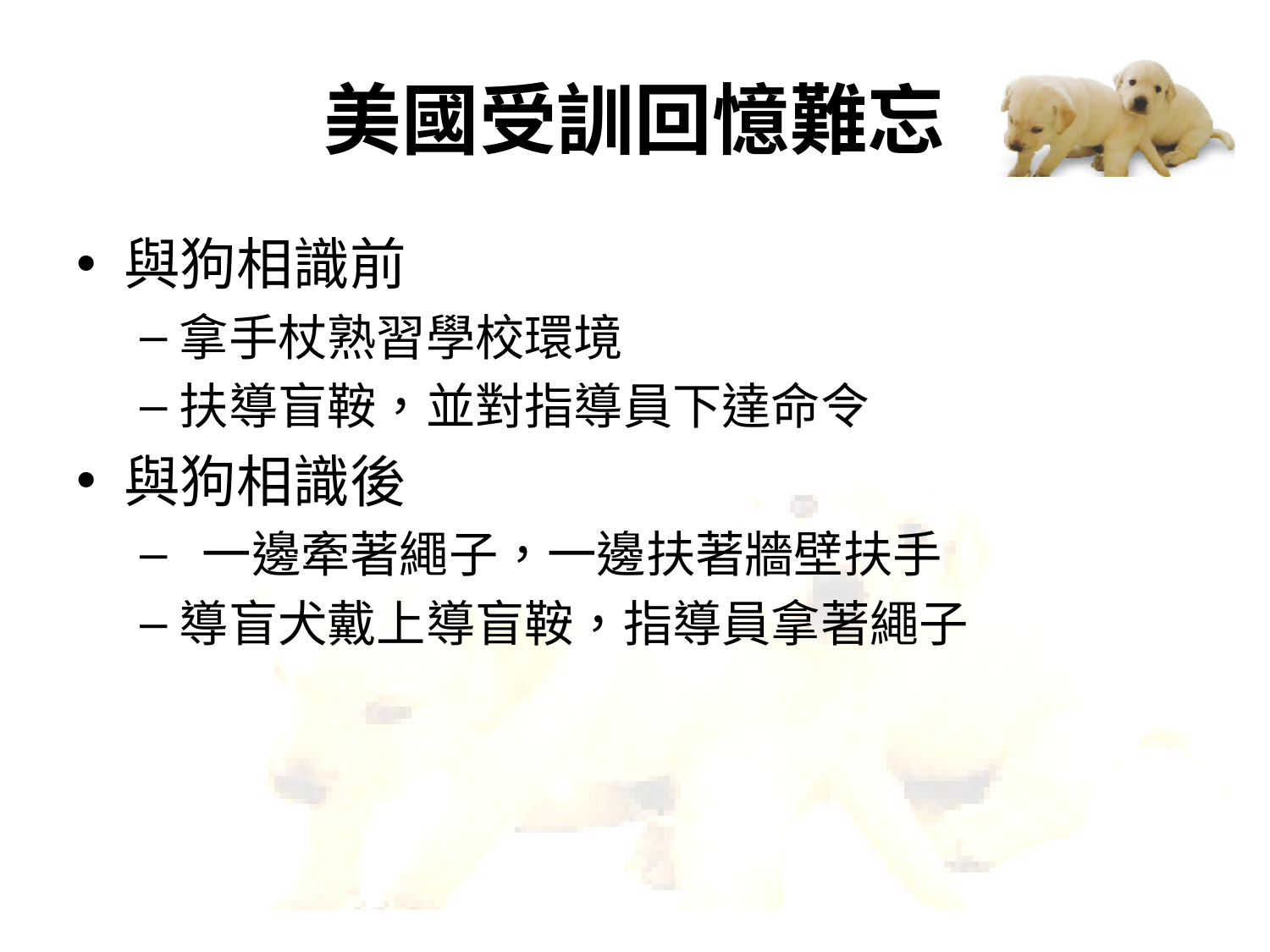

# 美國受訓回憶難忘
與狗相識前
拿手杖熟習學校環境
扶導盲鞍，並對指導員下達命令
與狗相識後
 一邊牽著繩子，一邊扶著牆壁扶手
導盲犬戴上導盲鞍，指導員拿著繩子